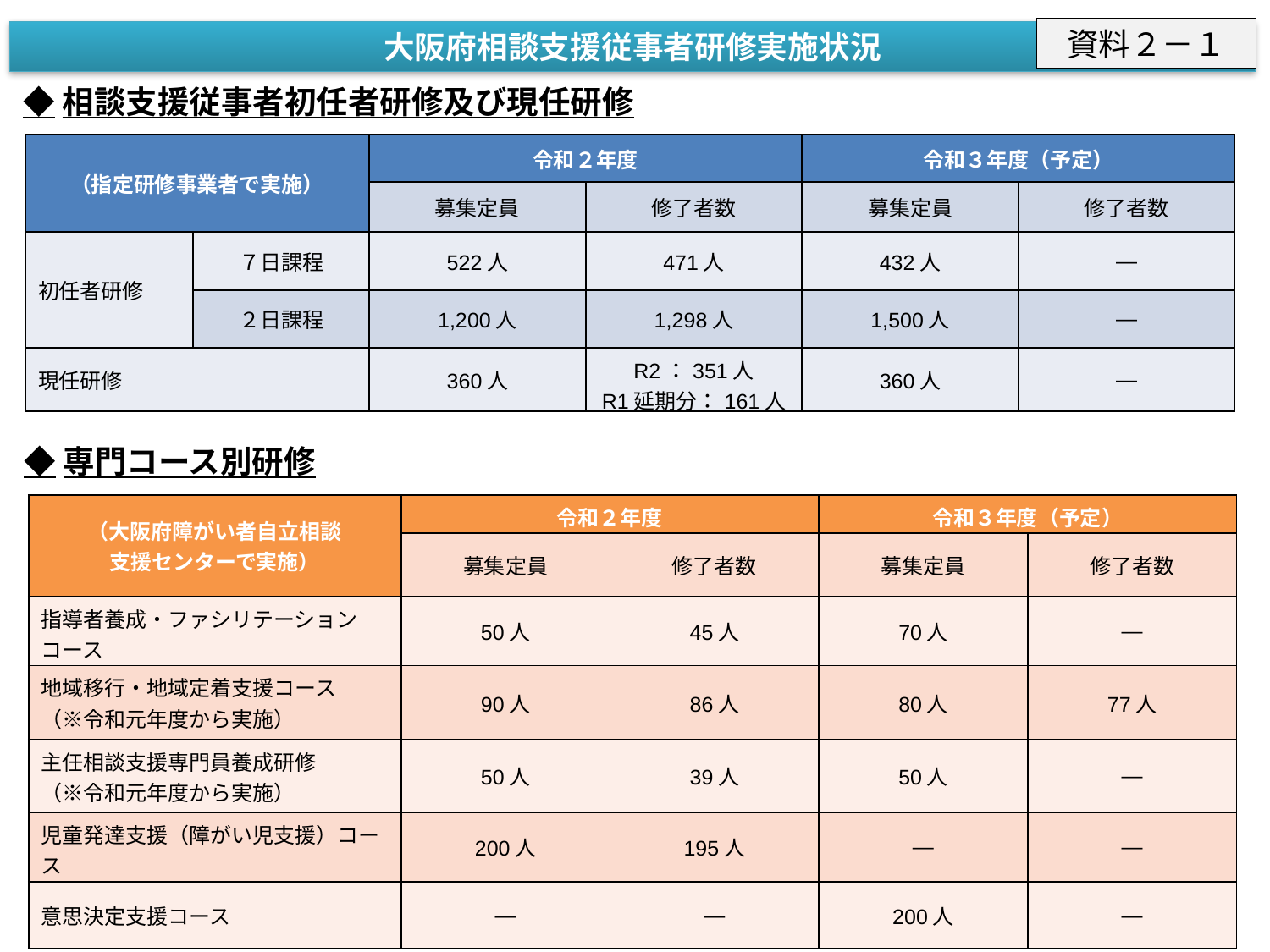

資料２－１
大阪府相談支援従事者研修実施状況
◆相談支援従事者初任者研修及び現任研修
| （指定研修事業者で実施） |  | 令和２年度 |  | 令和３年度（予定） |  |
| --- | --- | --- | --- | --- | --- |
|  |  | 募集定員 | 修了者数 | 募集定員 | 修了者数 |
| 初任者研修 | ７日課程 | 522人 | 471人 | 432人 | ― |
|  | ２日課程 | 1,200人 | 1,298人 | 1,500人 | ― |
| 現任研修 |  | 360人 | R2：351人 R1延期分：161人 | 360人 | ― |
◆専門コース別研修

| （大阪府障がい者自立相談 支援センターで実施） | 令和２年度 |  | 令和３年度（予定） |  |
| --- | --- | --- | --- | --- |
|  | 募集定員 | 修了者数 | 募集定員 | 修了者数 |
| 指導者養成・ファシリテーションコース | 50人 | 45人 | 70人 | ― |
| 地域移行・地域定着支援コース （※令和元年度から実施） | 90人 | 86人 | 80人 | 77人 |
| 主任相談支援専門員養成研修 （※令和元年度から実施） | 50人 | 39人 | 50人 | ― |
| 児童発達支援（障がい児支援）コース | 200人 | 195人 | ― | ― |
| 意思決定支援コース | ― | ― | 200人 | ― |
1